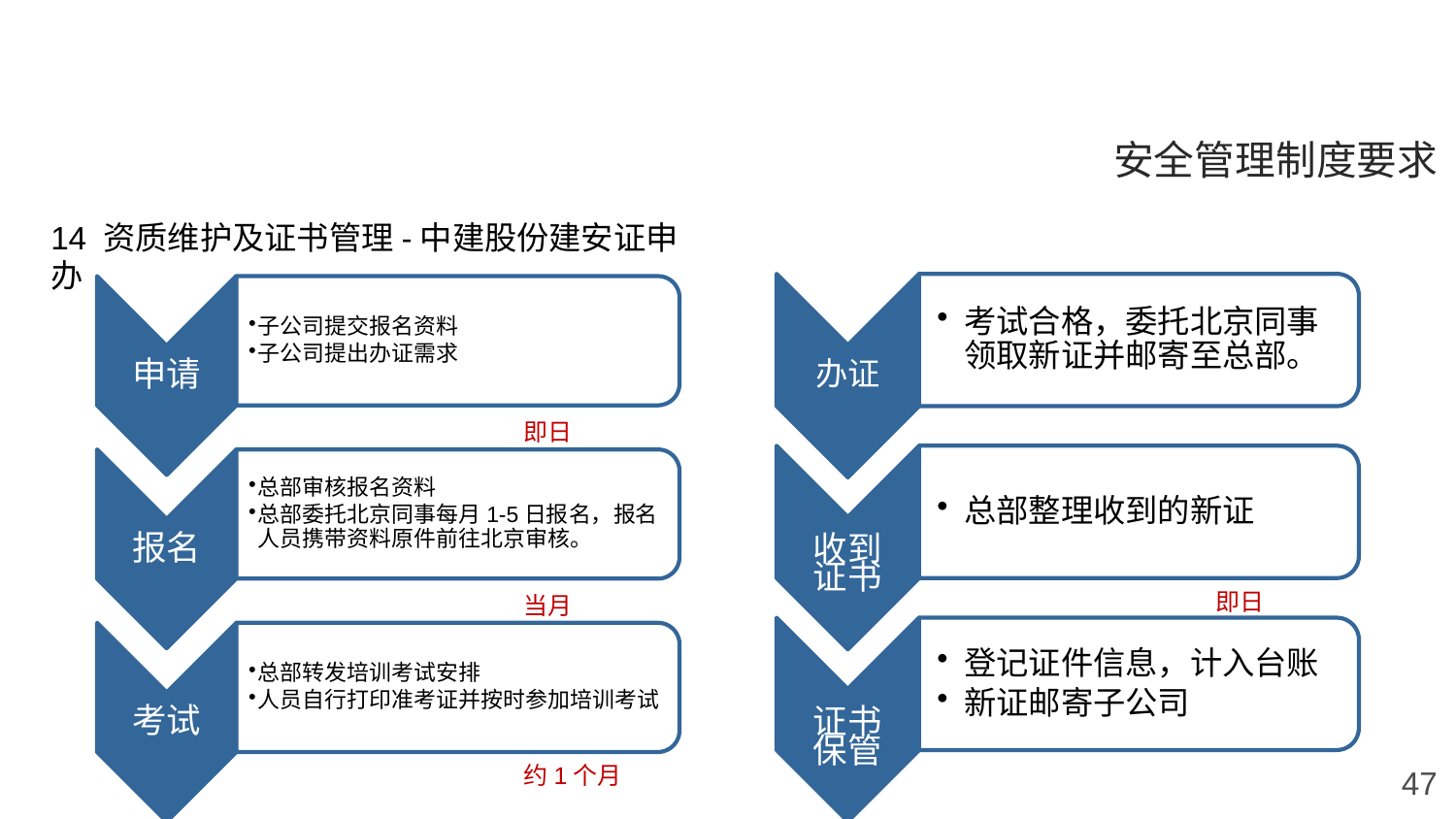

安全管理制度要求
14 资质维护及证书管理-中建股份建安证申办
办证
考试合格，委托北京同事领取新证并邮寄至总部。

收到
证书
总部整理收到的新证

证书
保管
登记证件信息，计入台账
新证邮寄子公司
申请
子公司提交报名资料
子公司提出办证需求
报名
总部审核报名资料
总部委托北京同事每月1-5日报名，报名人员携带资料原件前往北京审核。
考试
总部转发培训考试安排
人员自行打印准考证并按时参加培训考试
即日
即日
当月
约1个月